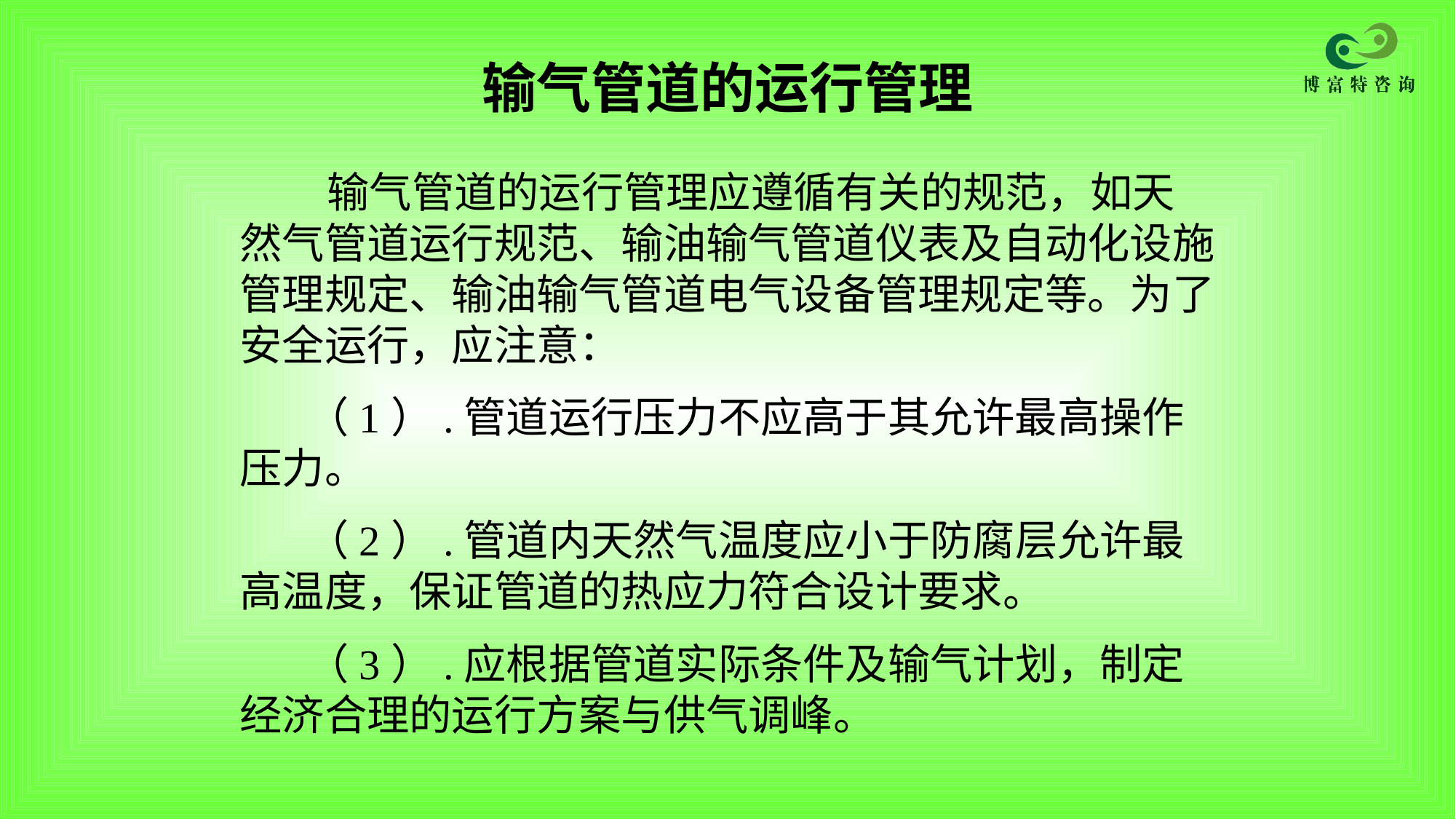

输气管道的运行管理
        输气管道的运行管理应遵循有关的规范，如天然气管道运行规范、输油输气管道仪表及自动化设施管理规定、输油输气管道电气设备管理规定等。为了安全运行，应注意：
      （1）.管道运行压力不应高于其允许最高操作压力。
      （2）.管道内天然气温度应小于防腐层允许最高温度，保证管道的热应力符合设计要求。
      （3）.应根据管道实际条件及输气计划，制定经济合理的运行方案与供气调峰。